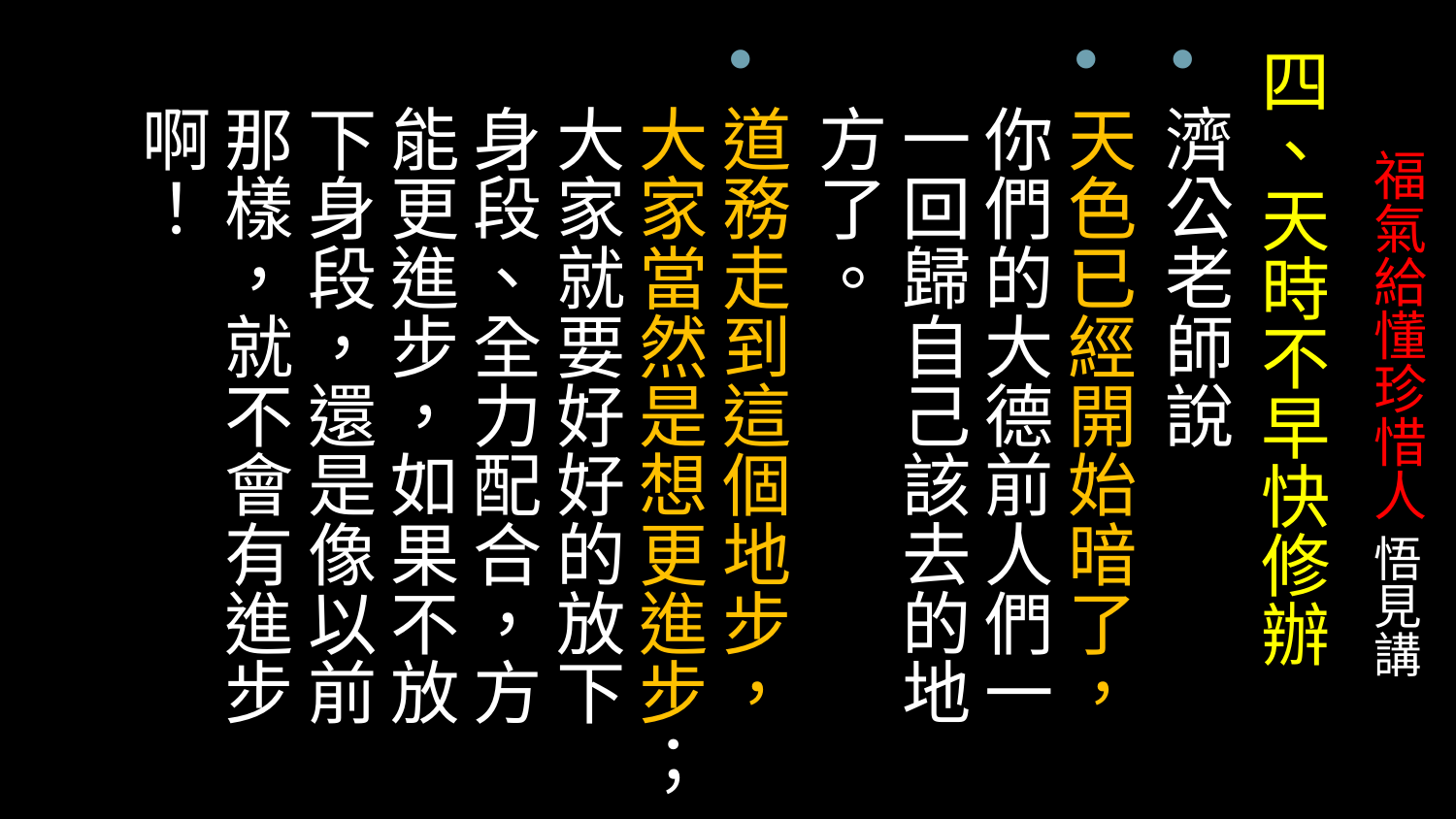

四、天時不早快修辦
濟公老師說
天色已經開始暗了，你們的大德前人們一一回歸自己該去的地方了。
道務走到這個地步，大家當然是想更進步；大家就要好好的放下身段、全力配合，方能更進步，如果不放下身段，還是像以前那樣，就不會有進步啊！

# 福氣給懂珍惜人 悟見講